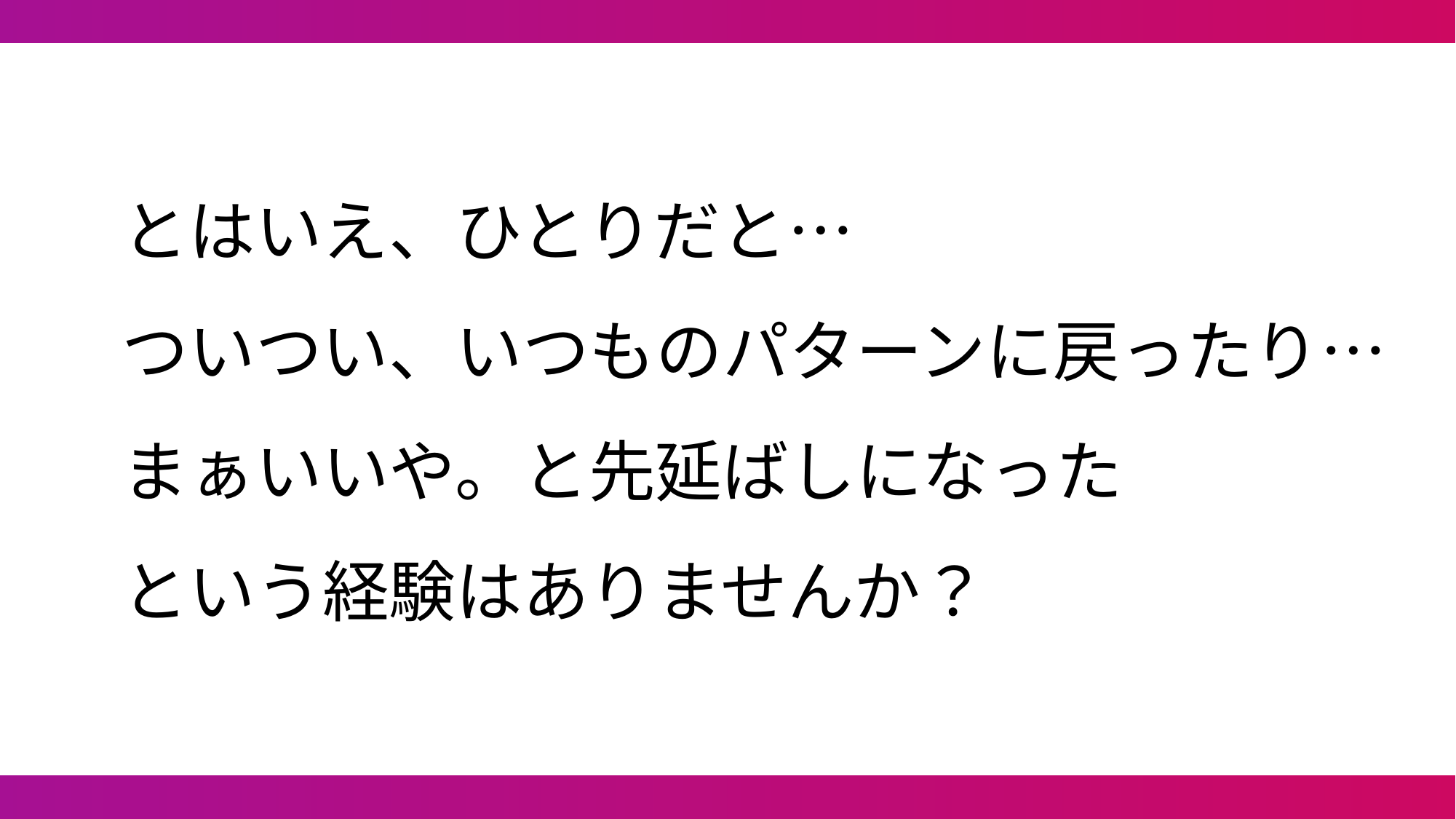

とはいえ、ひとりだと…
ついつい、いつものパターンに戻ったり…
まぁいいや。と先延ばしになった
という経験はありませんか？